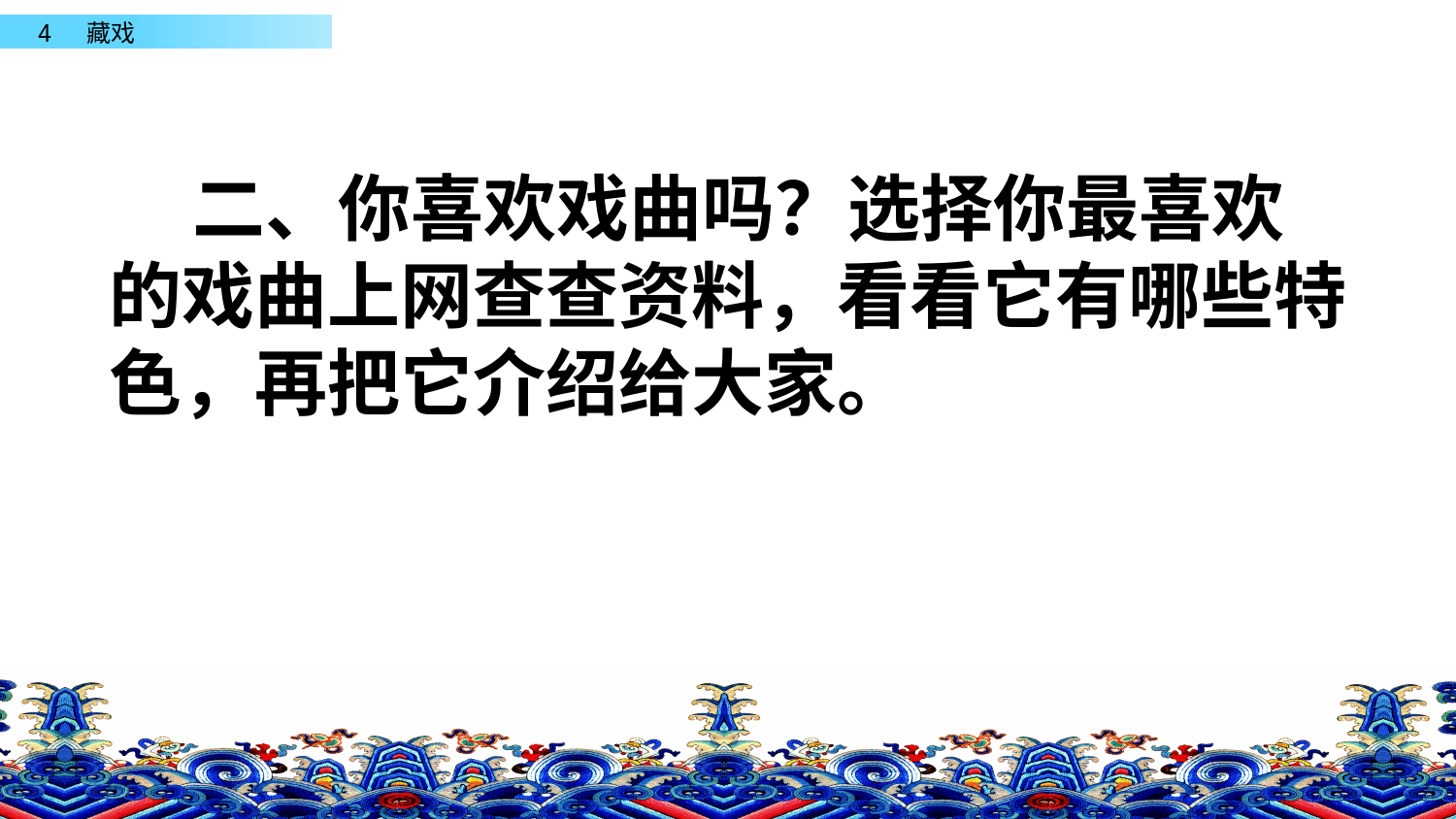

二、你喜欢戏曲吗？选择你最喜欢的戏曲上网查查资料，看看它有哪些特色，再把它介绍给大家。